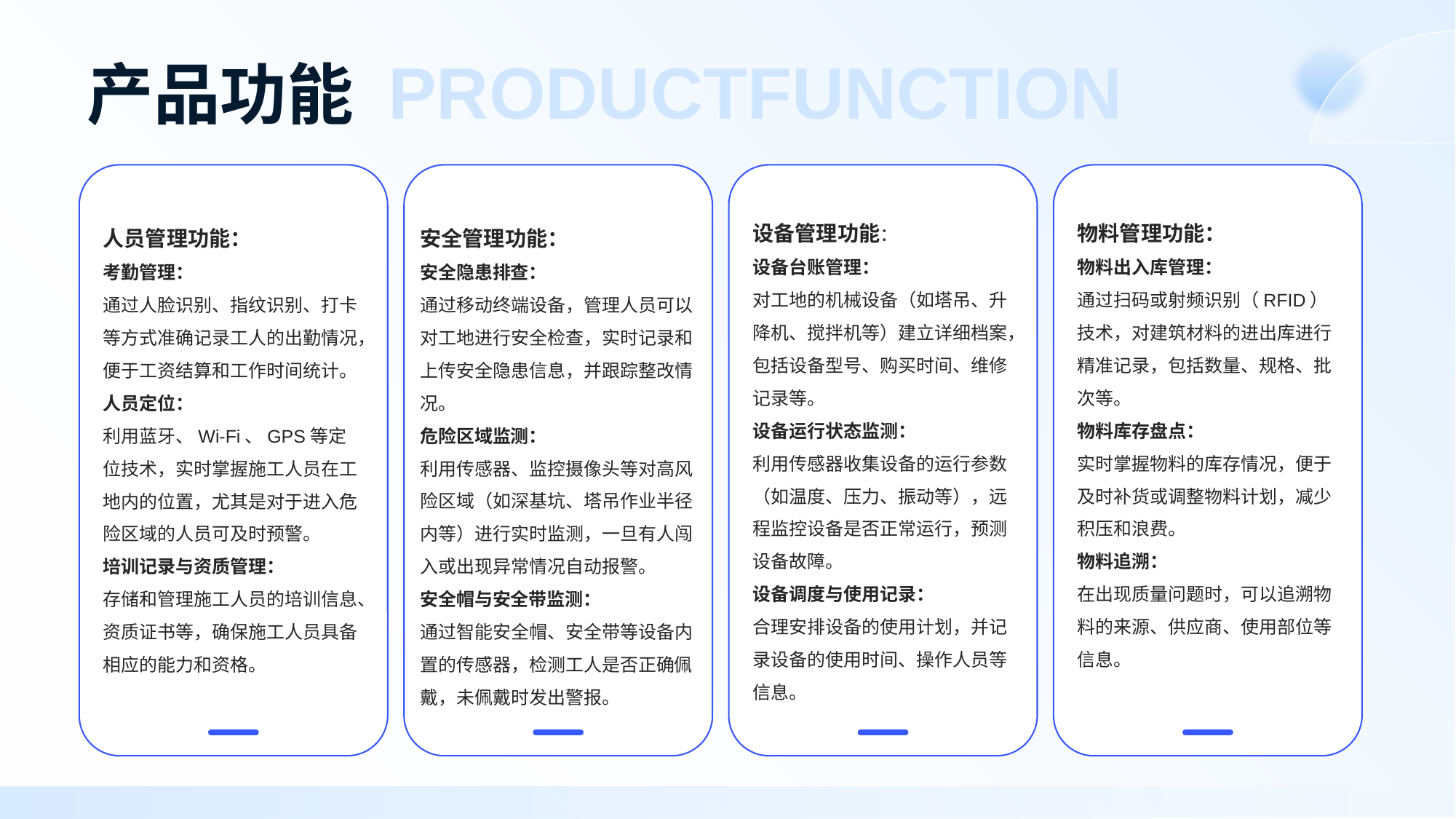

# 产品功能 PRODUCTFUNCTION

安全管理功能：
安全隐患排查：
通过移动终端设备，管理人员可以对工地进行安全检查，实时记录和上传安全隐患信息，并跟踪整改情况。
危险区域监测：
利用传感器、监控摄像头等对高风险区域（如深基坑、塔吊作业半径内等）进行实时监测，一旦有人闯入或出现异常情况自动报警。
安全帽与安全带监测：
通过智能安全帽、安全带等设备内置的传感器，检测工人是否正确佩戴，未佩戴时发出警报。
人员管理功能：
考勤管理：
通过人脸识别、指纹识别、打卡等方式准确记录工人的出勤情况，便于工资结算和工作时间统计。
人员定位：
利用蓝牙、Wi-Fi、GPS等定位技术，实时掌握施工人员在工地内的位置，尤其是对于进入危险区域的人员可及时预警。
培训记录与资质管理：
存储和管理施工人员的培训信息、资质证书等，确保施工人员具备相应的能力和资格。
设备管理功能：
设备台账管理：
对工地的机械设备（如塔吊、升降机、搅拌机等）建立详细档案，包括设备型号、购买时间、维修记录等。
设备运行状态监测：
利用传感器收集设备的运行参数（如温度、压力、振动等），远程监控设备是否正常运行，预测设备故障。
设备调度与使用记录：
合理安排设备的使用计划，并记录设备的使用时间、操作人员等信息。
物料管理功能：
物料出入库管理：
通过扫码或射频识别（RFID）技术，对建筑材料的进出库进行精准记录，包括数量、规格、批次等。
物料库存盘点：
实时掌握物料的库存情况，便于及时补货或调整物料计划，减少积压和浪费。
物料追溯：
在出现质量问题时，可以追溯物料的来源、供应商、使用部位等信息。